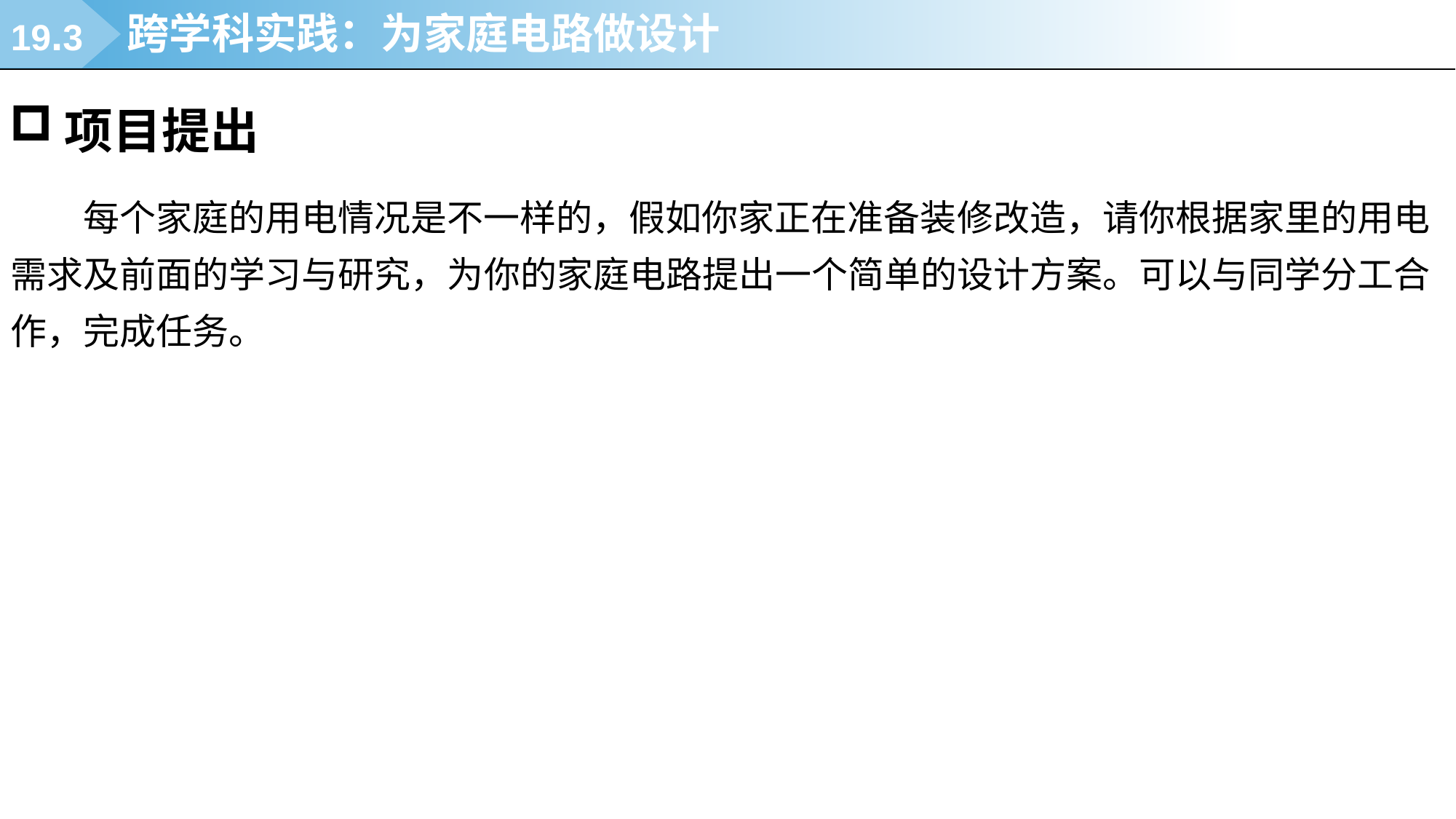

19.3
跨学科实践：为家庭电路做设计
项目提出
每个家庭的用电情况是不一样的，假如你家正在准备装修改造，请你根据家里的用电需求及前面的学习与研究，为你的家庭电路提出一个简单的设计方案。可以与同学分工合作，完成任务。